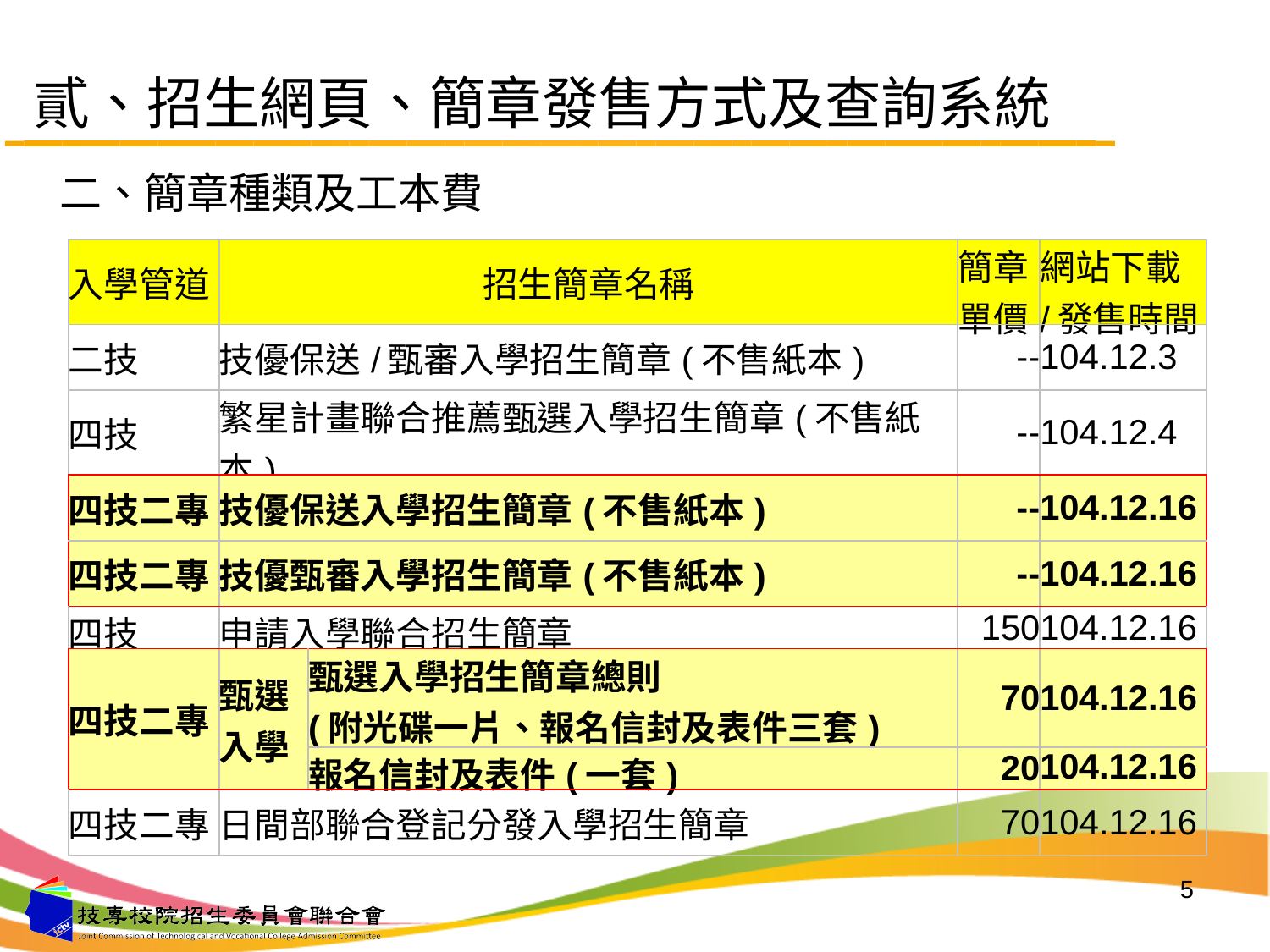

貳、招生網頁、簡章發售方式及查詢系統
二、簡章種類及工本費
| 入學管道 | 招生簡章名稱 |  | 簡章單價 | 網站下載 /發售時間 |
| --- | --- | --- | --- | --- |
| 二技 | 技優保送/甄審入學招生簡章(不售紙本) |  | -- | 104.12.3 |
| 四技 | 繁星計畫聯合推薦甄選入學招生簡章(不售紙本) |  | -- | 104.12.4 |
| 四技二專 | 技優保送入學招生簡章(不售紙本) |  | -- | 104.12.16 |
| 四技二專 | 技優甄審入學招生簡章(不售紙本) |  | -- | 104.12.16 |
| 四技 | 申請入學聯合招生簡章 |  | 150 | 104.12.16 |
| 四技二專 | 甄選入學 | 甄選入學招生簡章總則 (附光碟一片、報名信封及表件三套) | 70 | 104.12.16 |
|  |  | 報名信封及表件(一套) | 20 | 104.12.16 |
| 四技二專 | 日間部聯合登記分發入學招生簡章 |  | 70 | 104.12.16 |
5